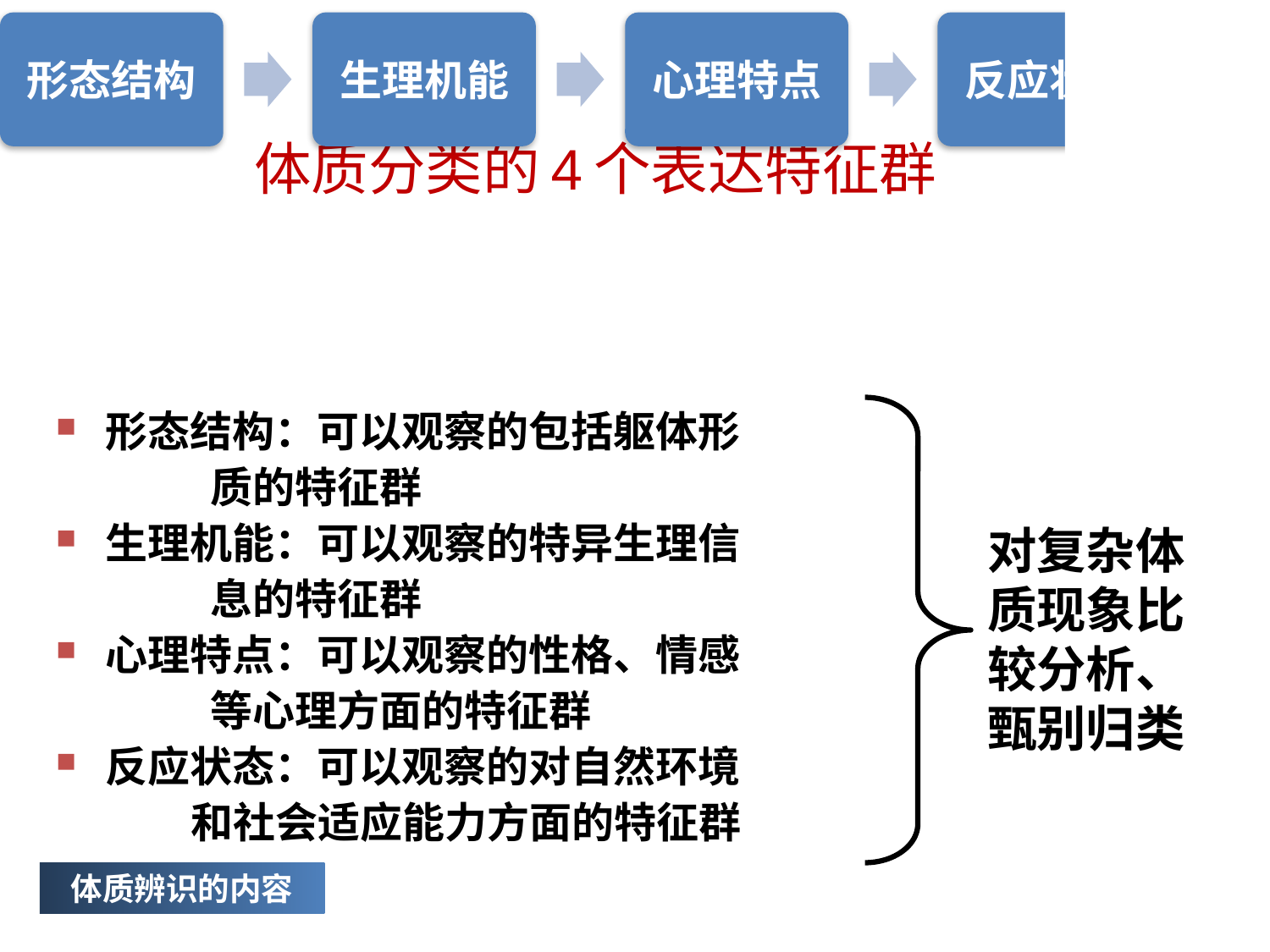

# 体质分类的4个表达特征群
形态结构

生理机能

心理特点

反应状态
 形态结构：可以观察的包括躯体形
            质的特征群
 生理机能：可以观察的特异生理信
            息的特征群
 心理特点：可以观察的性格、情感
            等心理方面的特征群
 反应状态：可以观察的对自然环境
          和社会适应能力方面的特征群

对复杂体质现象比较分析、甄别归类
体质辨识的内容